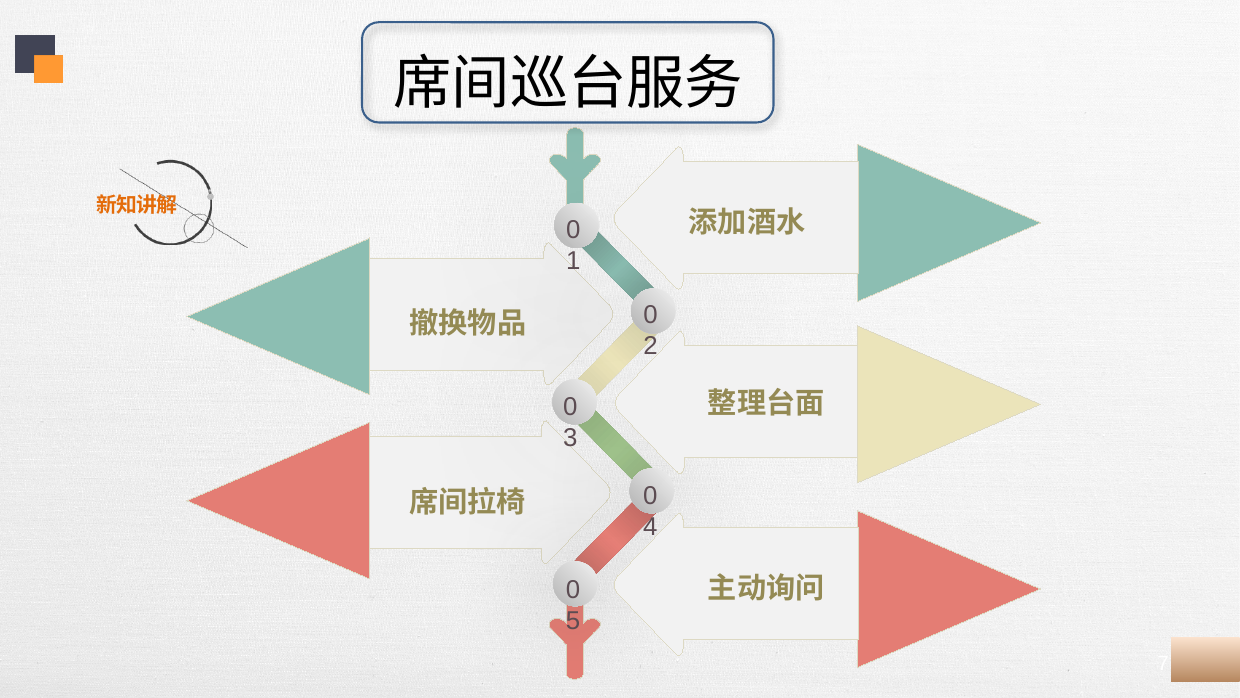

席间巡台服务

添加酒水

01

撤换物品

02

整理台面

03

04
席间拉椅

主动询问
05